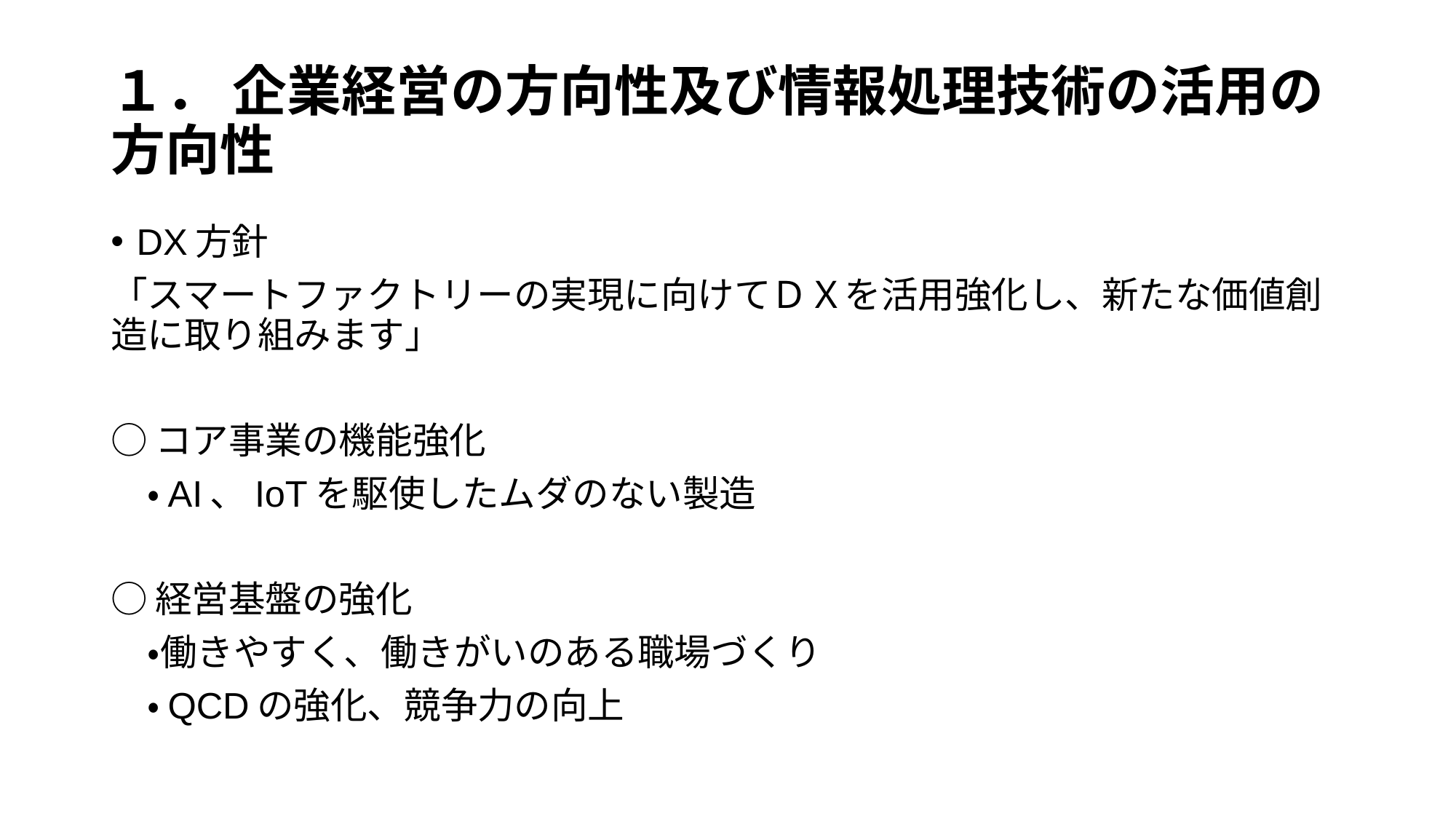

# １． 企業経営の方向性及び情報処理技術の活用の方向性
DX方針
「スマートファクトリーの実現に向けてＤＸを活用強化し、新たな価値創造に取り組みます」

○コア事業の機能強化
　・AI、IoTを駆使したムダのない製造

○経営基盤の強化
　・働きやすく、働きがいのある職場づくり
　・QCDの強化、競争力の向上